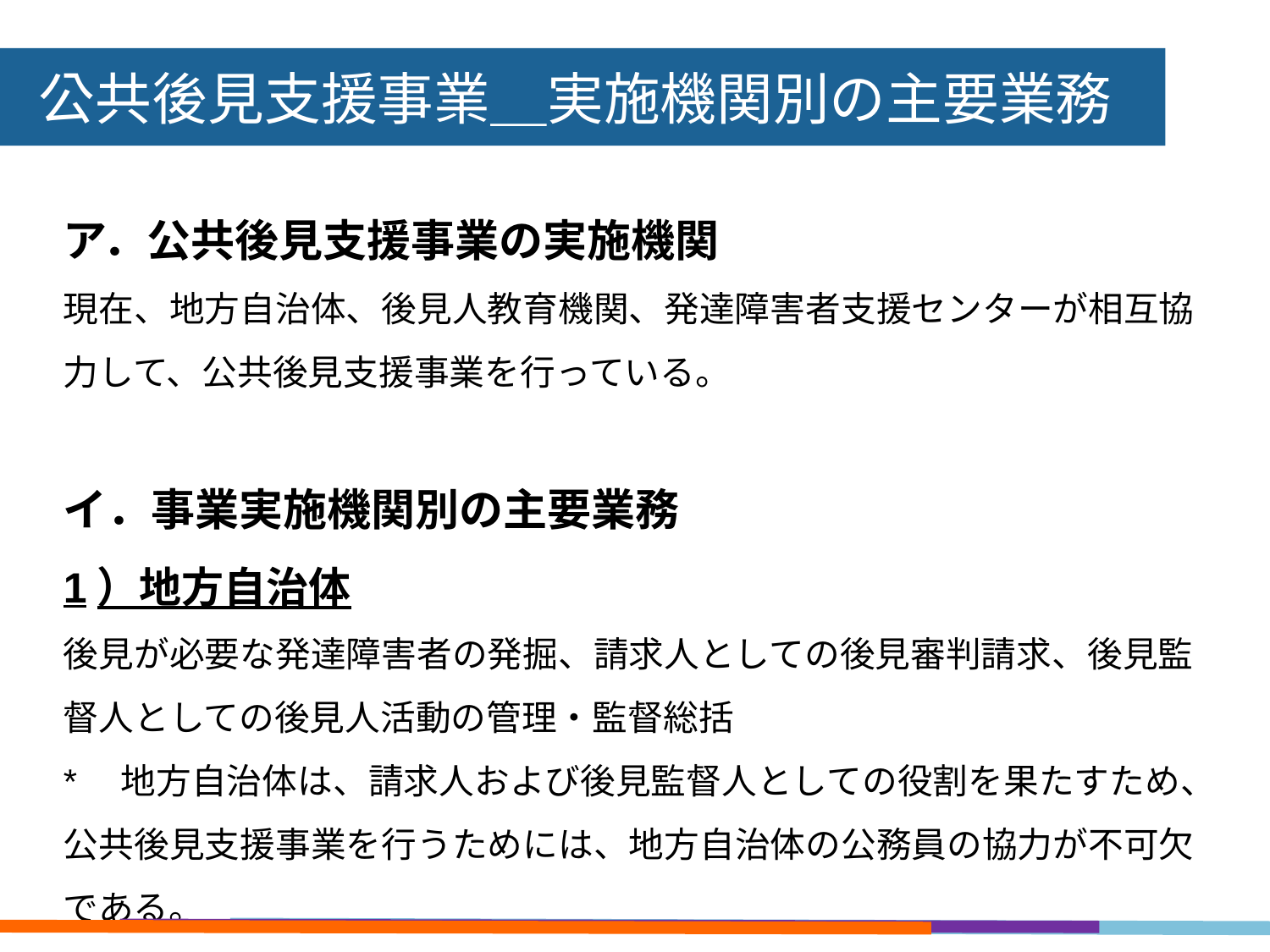

公共後見支援事業＿実施機関別の主要業務
ア．公共後見支援事業の実施機関
現在、地方自治体、後見人教育機関、発達障害者支援センターが相互協力して、公共後見支援事業を行っている。

イ．事業実施機関別の主要業務
1）地方自治体
後見が必要な発達障害者の発掘、請求人としての後見審判請求、後見監督人としての後見人活動の管理・監督総括
*　地方自治体は、請求人および後見監督人としての役割を果たすため、公共後見支援事業を行うためには、地方自治体の公務員の協力が不可欠である。